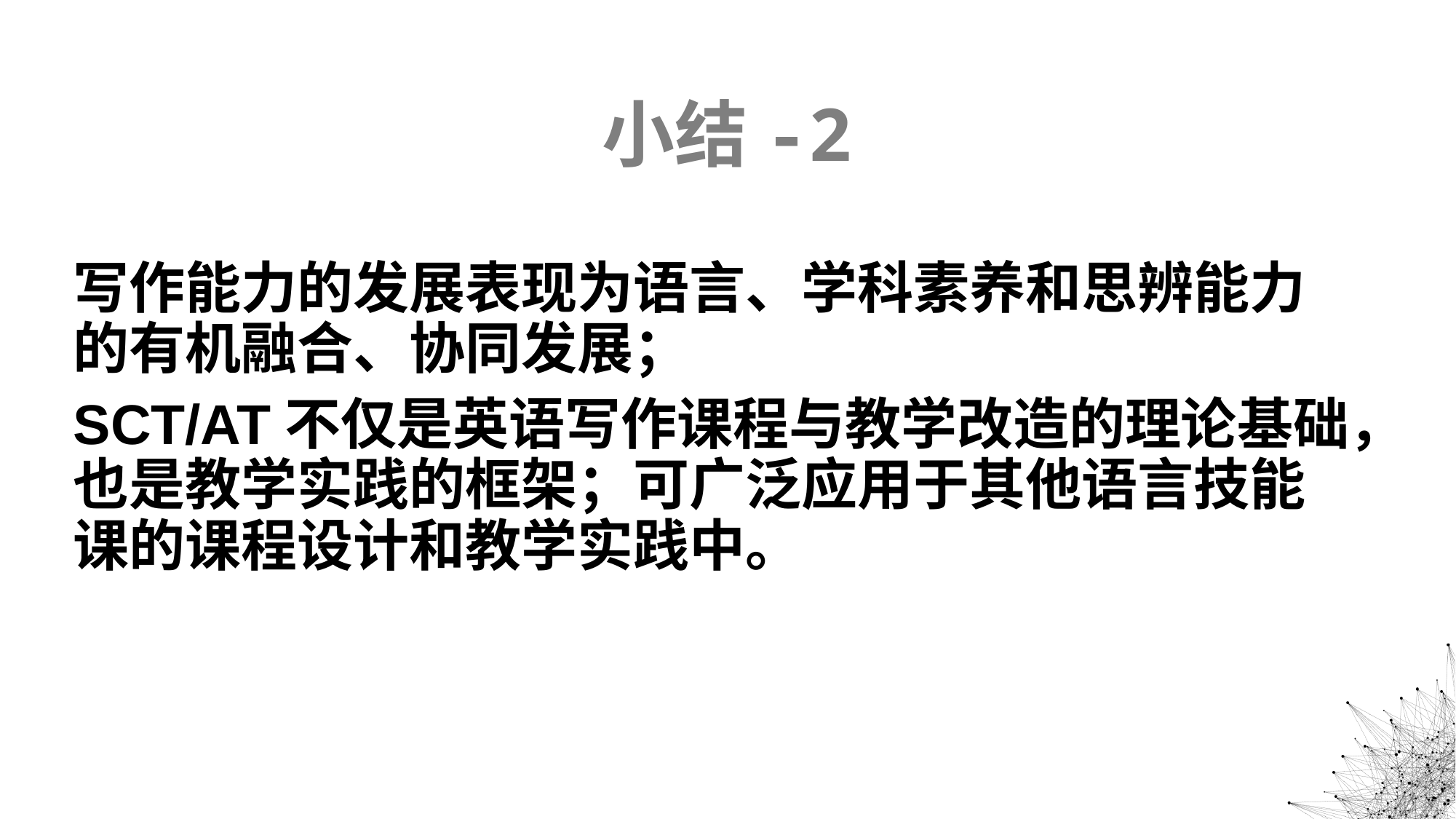

# 小结-2
写作能力的发展表现为语言、学科素养和思辨能力的有机融合、协同发展；
SCT/AT不仅是英语写作课程与教学改造的理论基础，也是教学实践的框架；可广泛应用于其他语言技能课的课程设计和教学实践中。